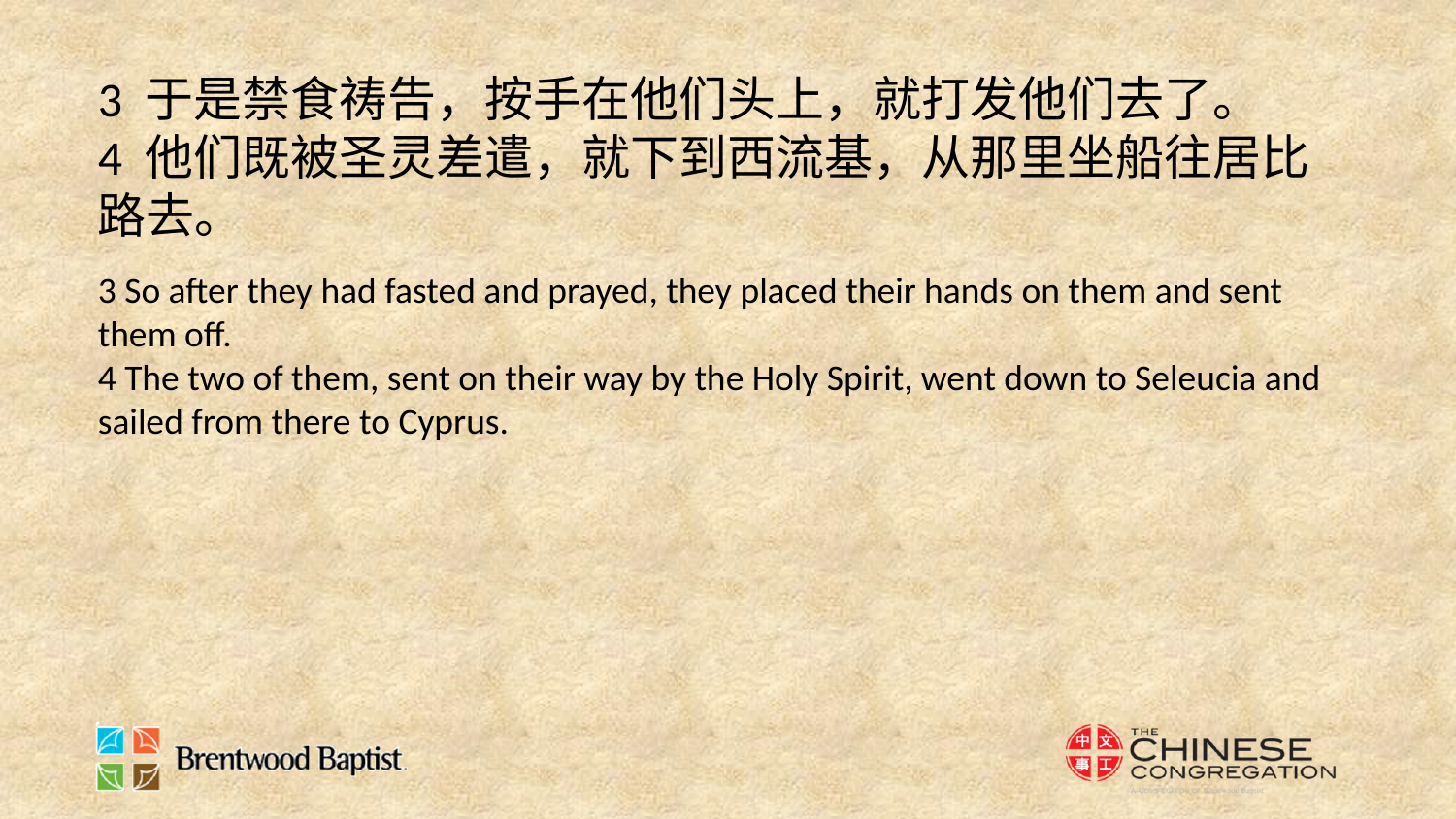

3 于是禁食祷告，按手在他们头上，就打发他们去了。
4 他们既被圣灵差遣，就下到西流基，从那里坐船往居比路去。

3 So after they had fasted and prayed, they placed their hands on them and sent them off.
4 The two of them, sent on their way by the Holy Spirit, went down to Seleucia and sailed from there to Cyprus.